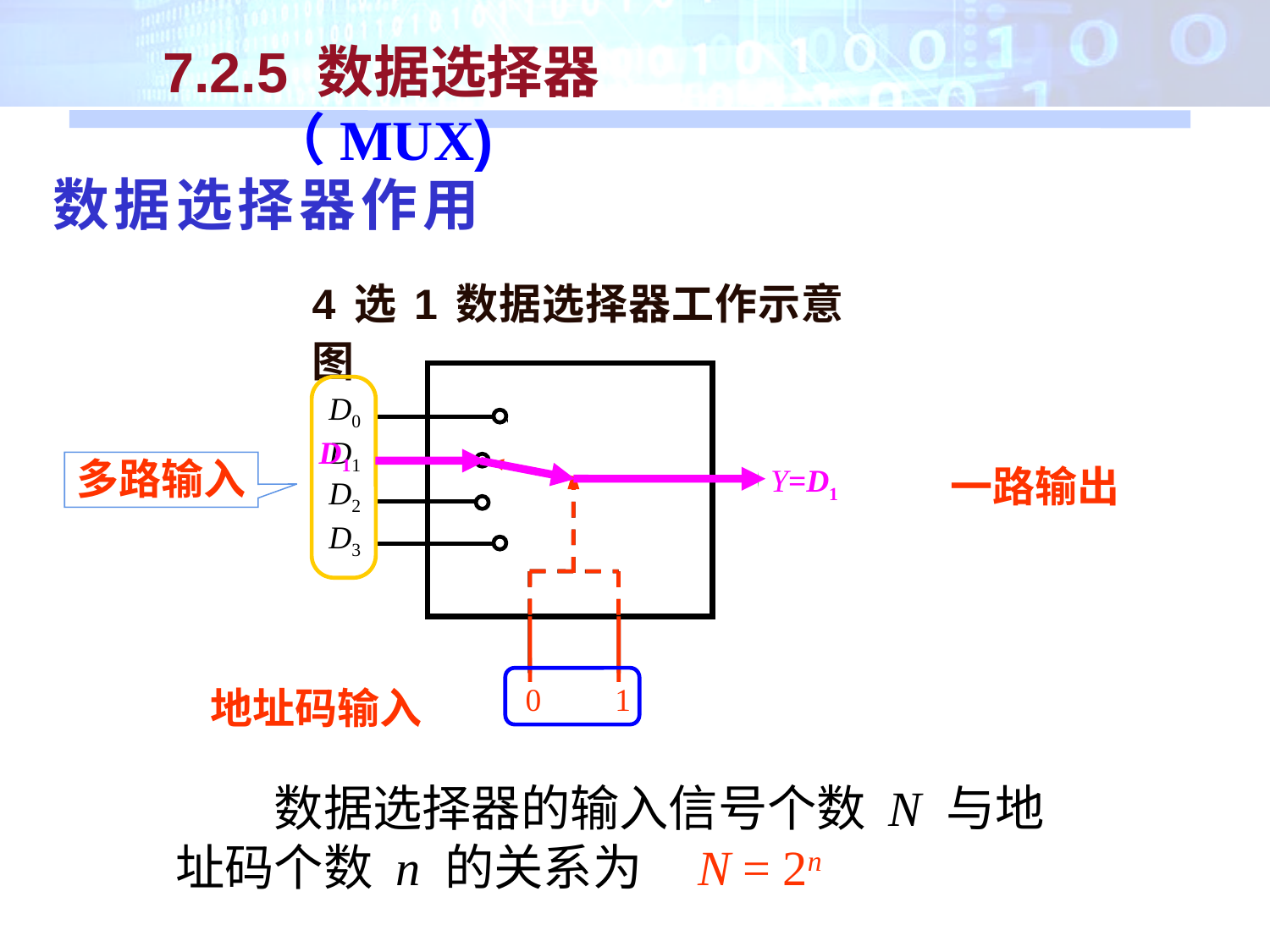

7.2.5 数据选择器（MUX)
数据选择器作用

4 选 1 数据选择器工作示意图

D0

D1
Y

D2

D3

A0
A1

D1
Y=D1

多路输入
一路输出

0
1
地址码输入
　　数据选择器的输入信号个数 N 与地址码个数 n 的关系为    N = 2n